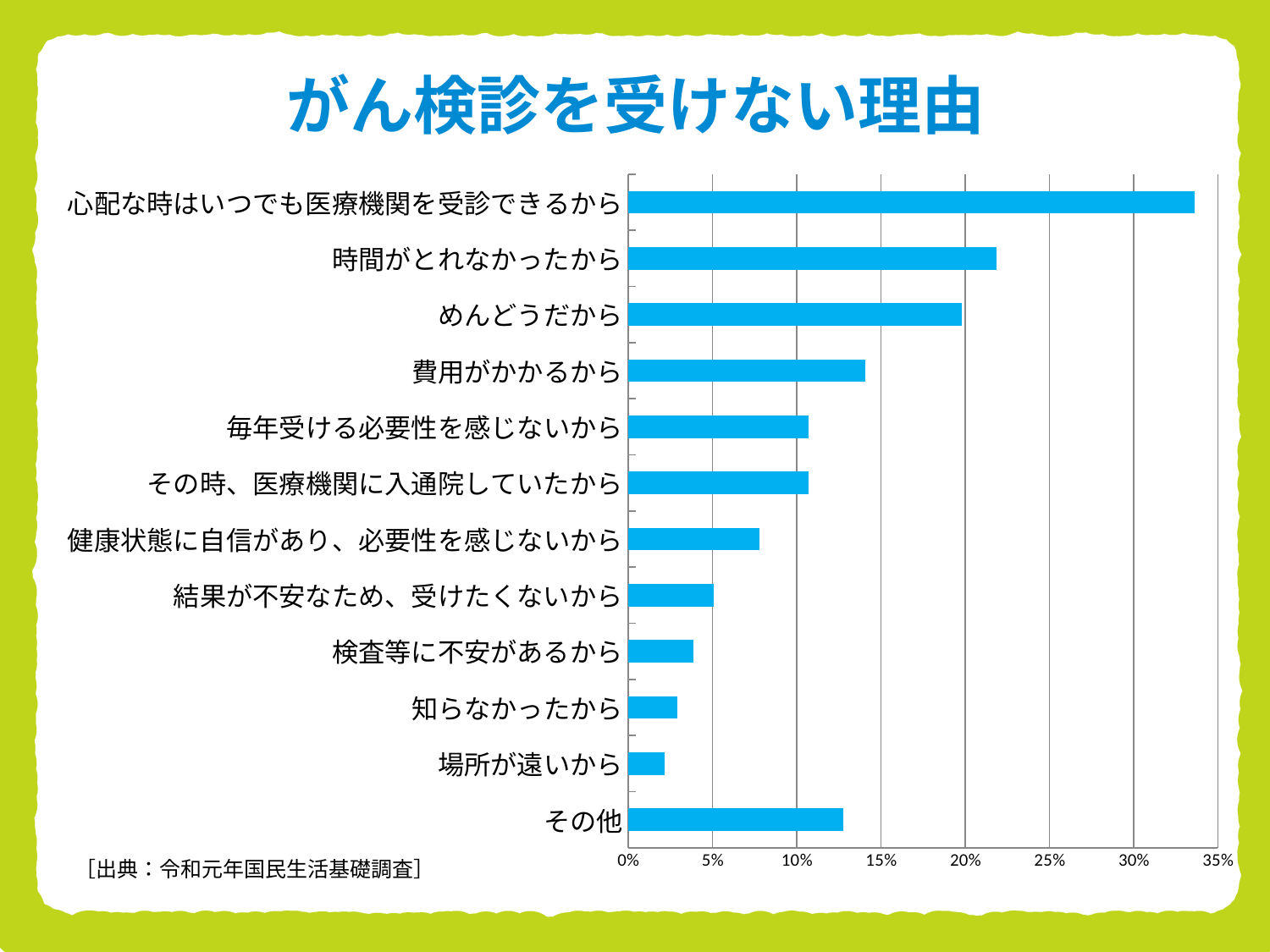

がん検診を受けない理由

### Chart

| Category |  |
|---|---|
| その他 | 0.12742718446601942 |
| 場所が遠いから | 0.021844660194174758 |
| 知らなかったから | 0.02912621359223301 |
| 検査等に不安があるから | 0.038834951456310676 |
| 結果が不安なため、受けたくないから | 0.050970873786407765 |
| 健康状態に自信があり、必要性を感じないから | 0.07766990291262135 |
| その時、医療機関に入通院していたから | 0.10679611650485436 |
| 毎年受ける必要性を感じないから | 0.10679611650485436 |
| 費用がかかるから | 0.1407766990291262 |
| めんどうだから | 0.1978155339805825 |
| 時間がとれなかったから | 0.2184466019417476 |
| 心配な時はいつでも医療機関を受診できるから | 0.33616504854368934 |
［出典：令和元年国民生活基礎調査］